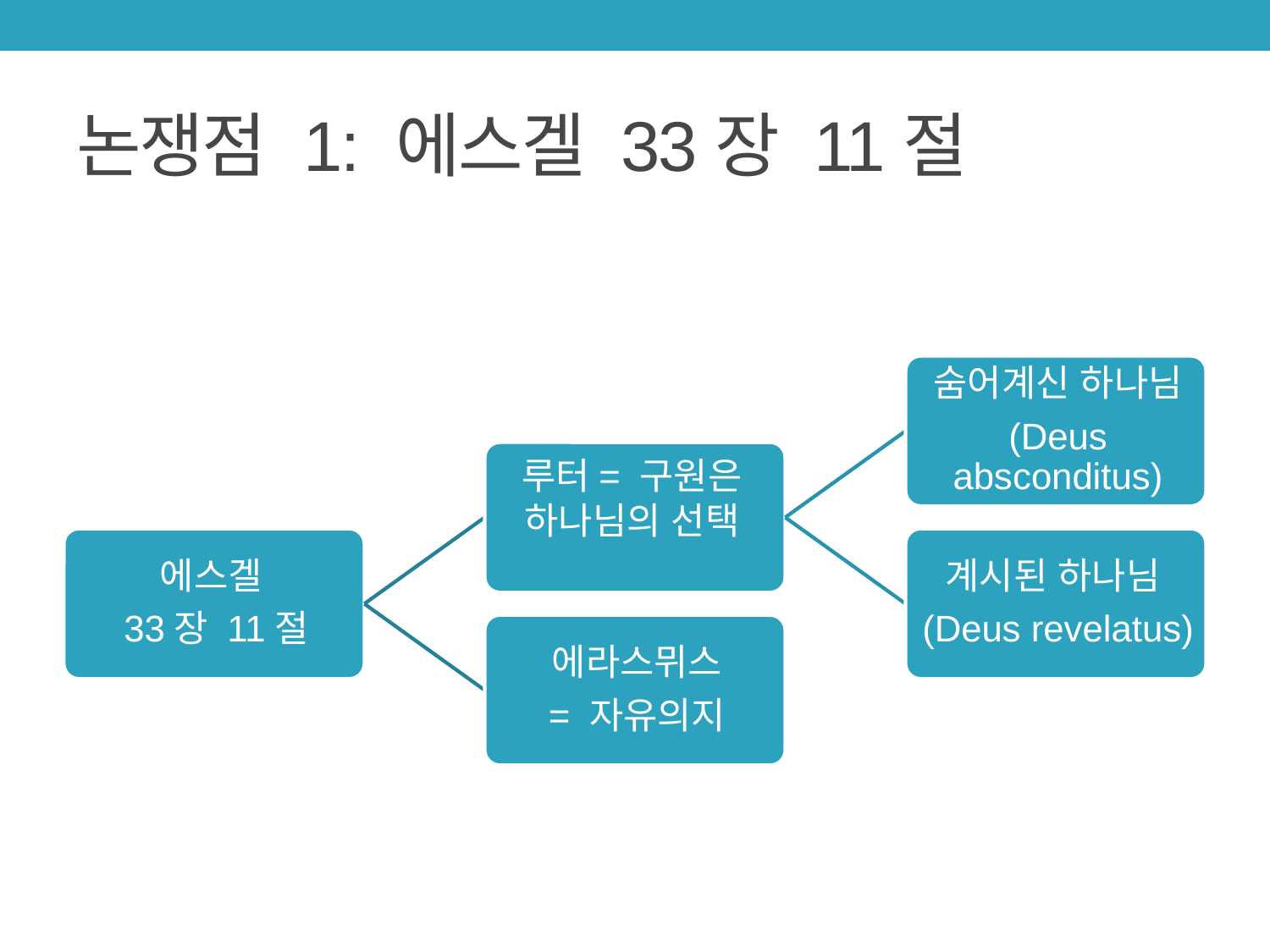

# 논쟁점 1: 에스겔 33장 11절
에스겔
33장 11절

루터= 구원은
하나님의 선택

숨어계신 하나님
(Deus absconditus)

계시된 하나님
(Deus revelatus)

에라스뮈스
= 자유의지